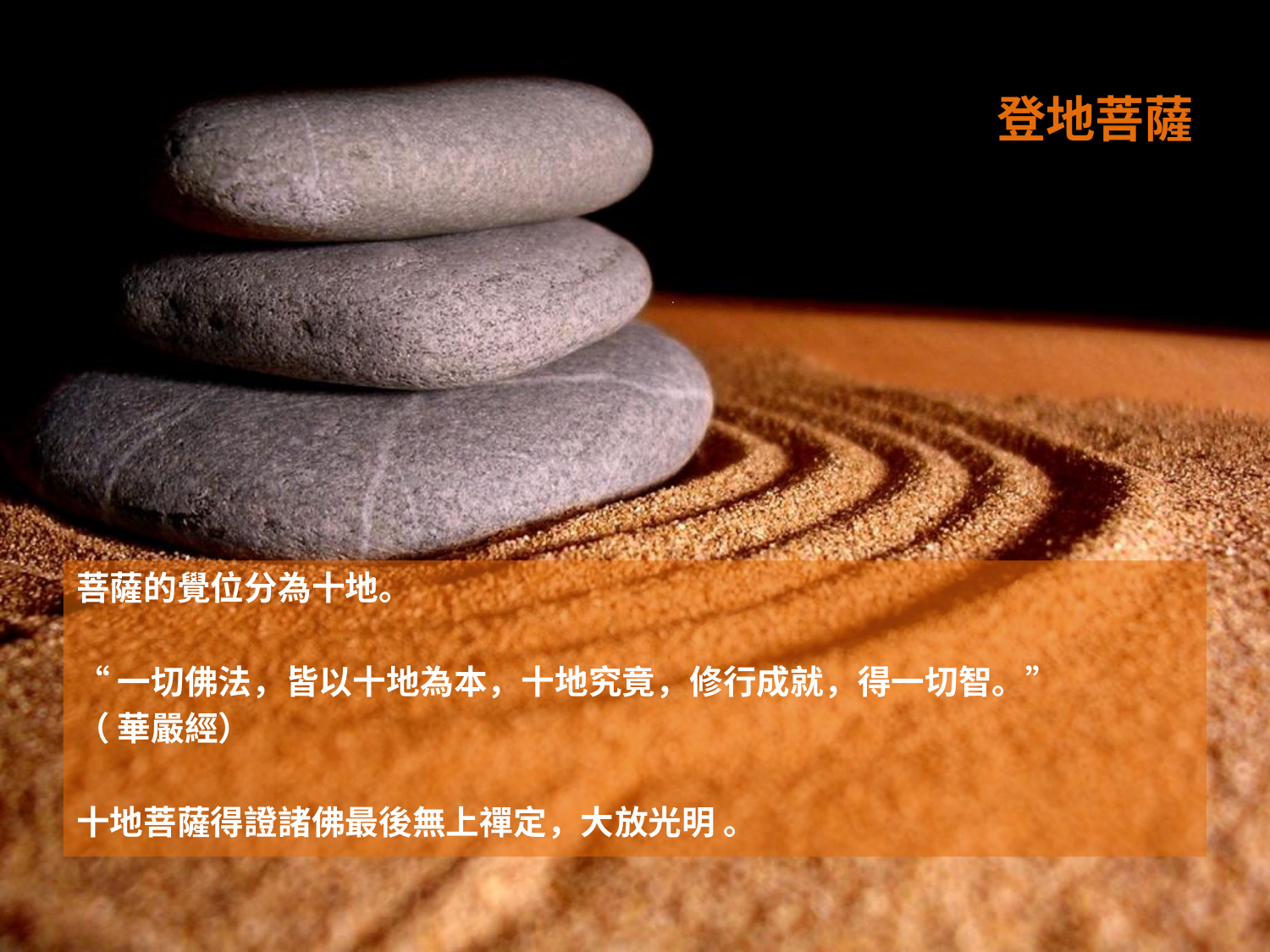

# 登地菩薩

菩薩的覺位分為十地。

“一切佛法，皆以十地為本，十地究竟，修行成就，得一切智。”
（ 華嚴經）

十地菩薩得證諸佛最後無上禪定，大放光明 。